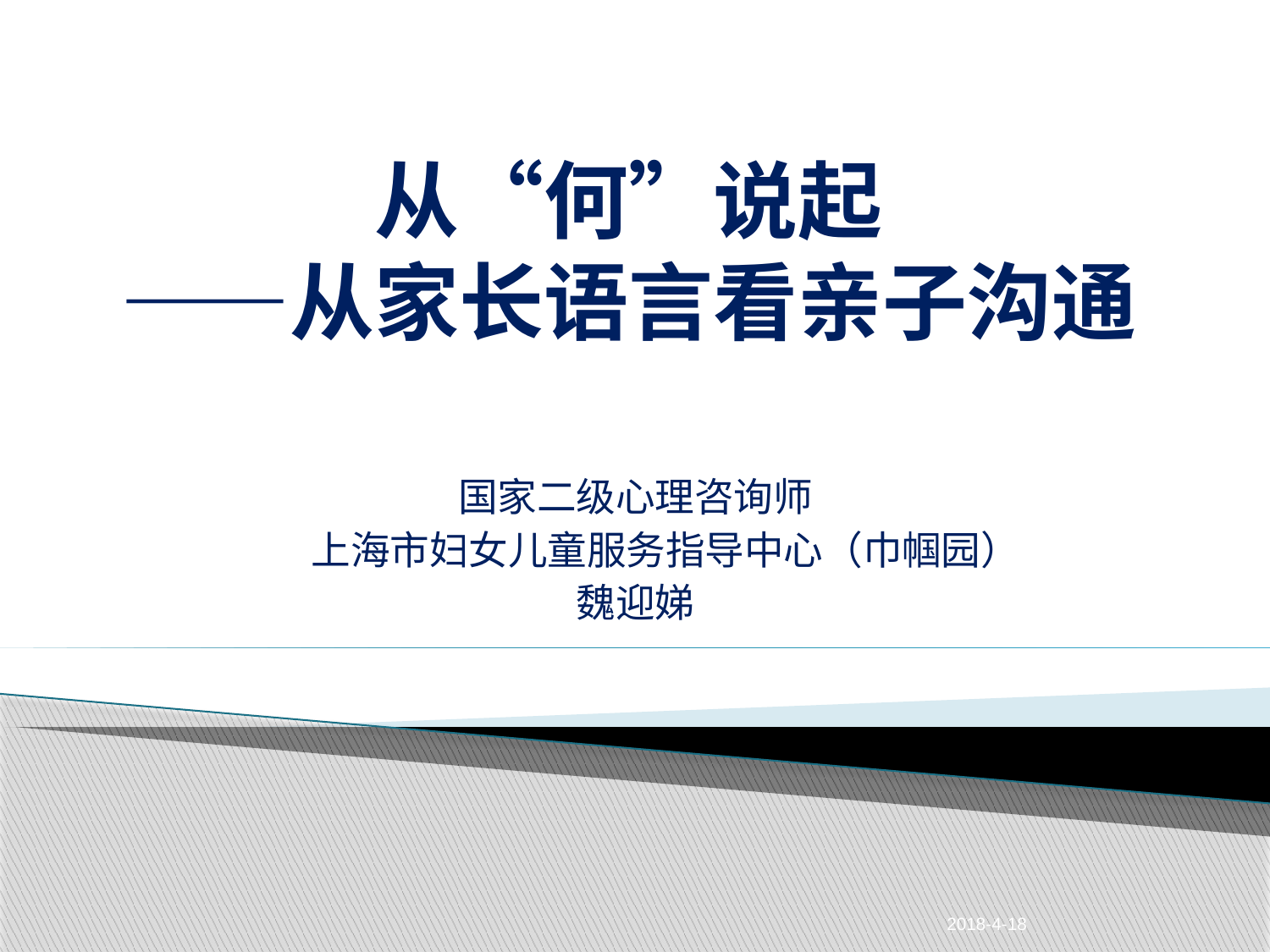

# 从“何”说起 ——从家长语言看亲子沟通
国家二级心理咨询师
      上海市妇女儿童服务指导中心（巾帼园）
魏迎娣
2018-4-18